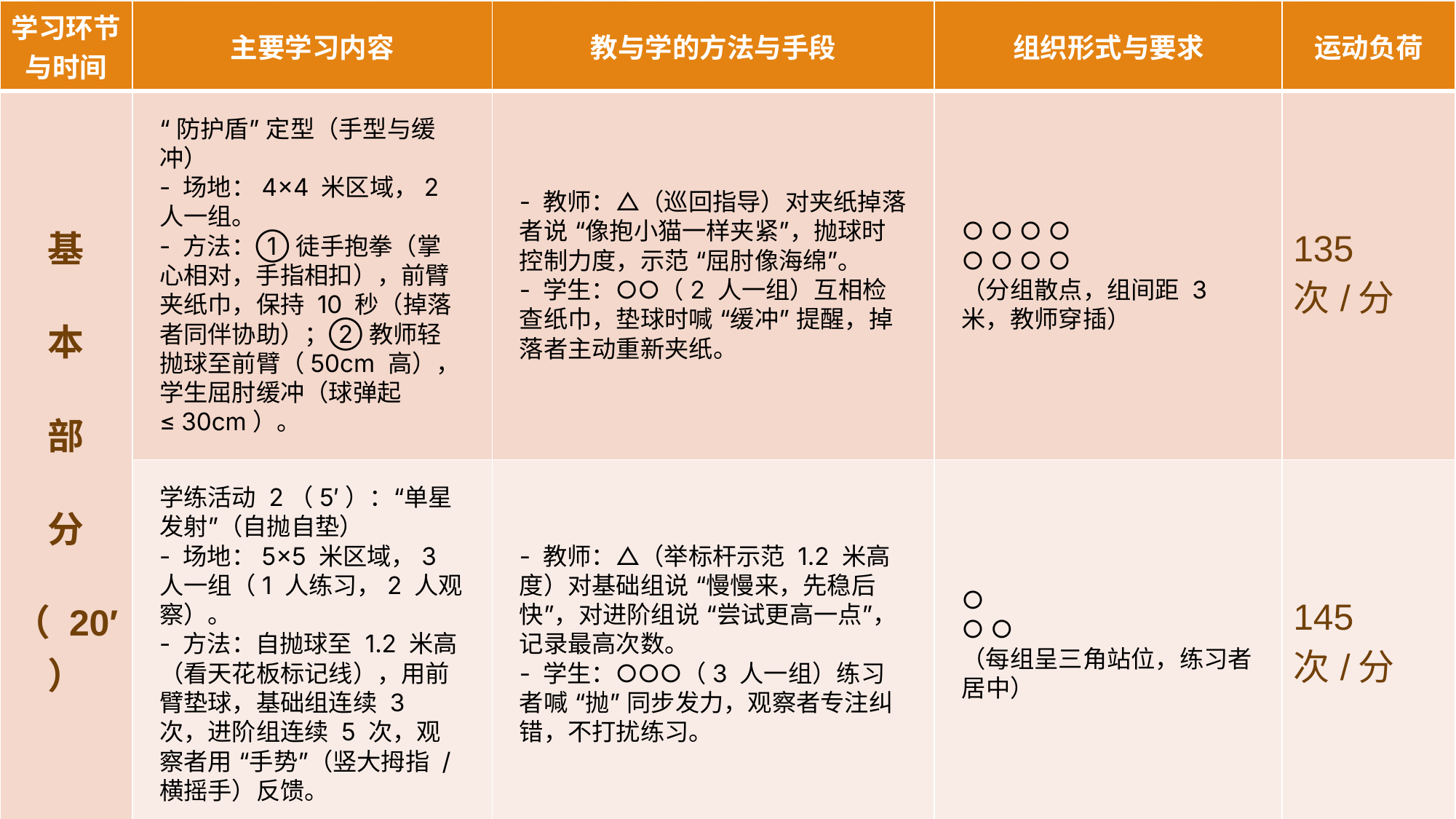

| 学习环节与时间 | 主要学习内容 | 教与学的方法与手段 | 组织形式与要求 | 运动负荷 |
| --- | --- | --- | --- | --- |
| 基 本 部 分 （ 20′ ） | “防护盾” 定型（手型与缓冲） - 场地：4×4 米区域，2 人一组。 - 方法：① 徒手抱拳（掌心相对，手指相扣），前臂夹纸巾，保持 10 秒（掉落者同伴协助）；② 教师轻抛球至前臂（50cm 高），学生屈肘缓冲（球弹起≤30cm）。 | - 教师：△（巡回指导）对夹纸掉落者说 “像抱小猫一样夹紧”，抛球时控制力度，示范 “屈肘像海绵”。 - 学生：○○（2 人一组）互相检查纸巾，垫球时喊 “缓冲” 提醒，掉落者主动重新夹纸。 | ○ ○ ○ ○ ○ ○ ○ ○ （分组散点，组间距 3 米，教师穿插） | 135次/分 |
|  | 学练活动 2（5′）：“单星发射”（自抛自垫） - 场地：5×5 米区域，3 人一组（1 人练习，2 人观察）。 - 方法：自抛球至 1.2 米高（看天花板标记线），用前臂垫球，基础组连续 3 次，进阶组连续 5 次，观察者用 “手势”（竖大拇指 / 横摇手）反馈。 | - 教师：△（举标杆示范 1.2 米高度）对基础组说 “慢慢来，先稳后快”，对进阶组说 “尝试更高一点”，记录最高次数。 - 学生：○○○（3 人一组）练习者喊 “抛” 同步发力，观察者专注纠错，不打扰练习。 | ○ ○ ○ （每组呈三角站位，练习者居中） | 145次/分 |